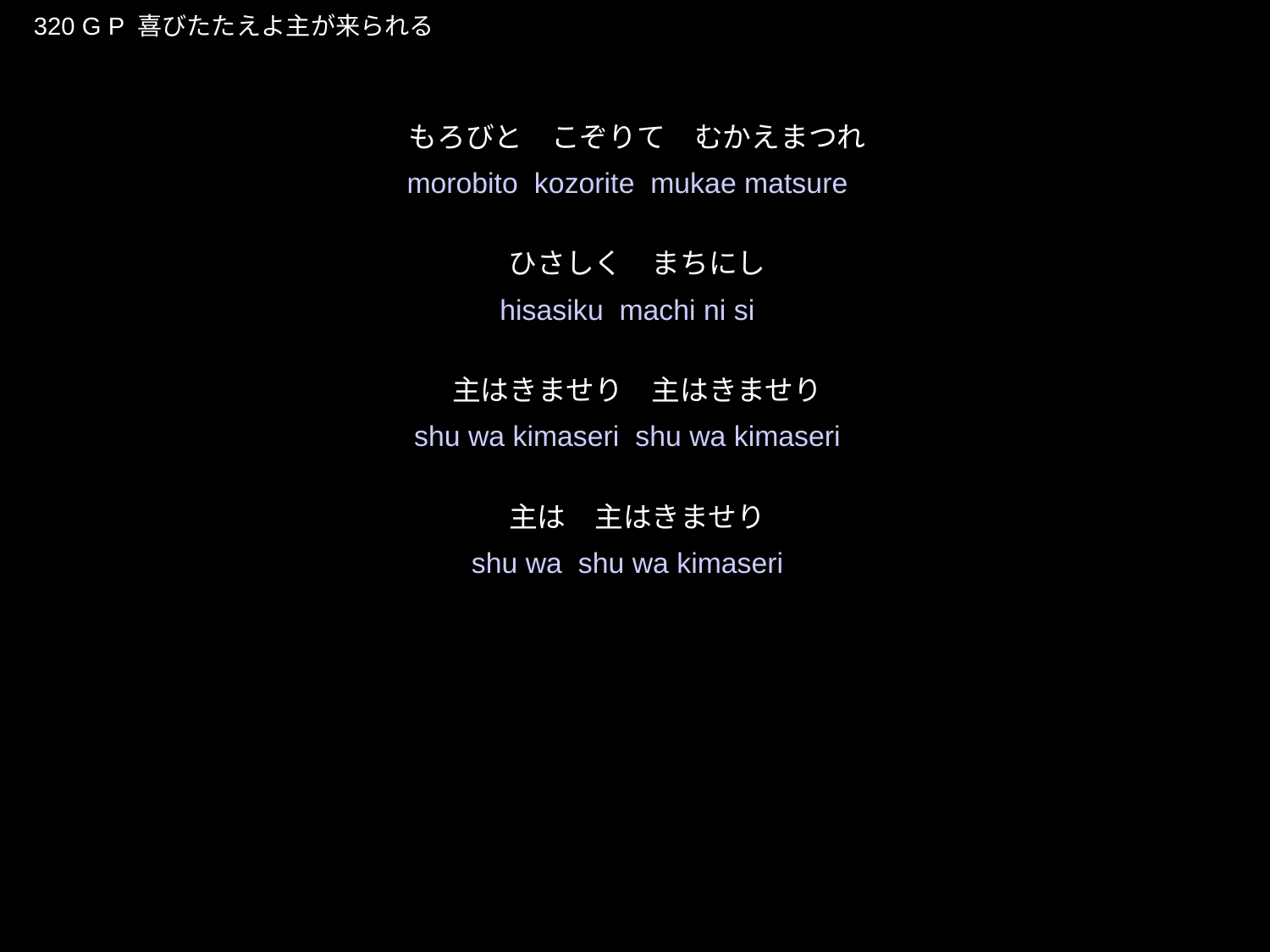

よろこびたたえよしゅがこられる
★P
320 G P 喜びたたえよ主が来られる
★３
もろびと　こぞりて　むかえまつれ
ひさしく　まちにし
主はきませり　主はきませり
主は　主はきませり
morobito  kozorite  mukae matsure
hisasiku  machi ni si
shu wa kimaseri  shu wa kimaseri
shu wa  shu wa kimaseri